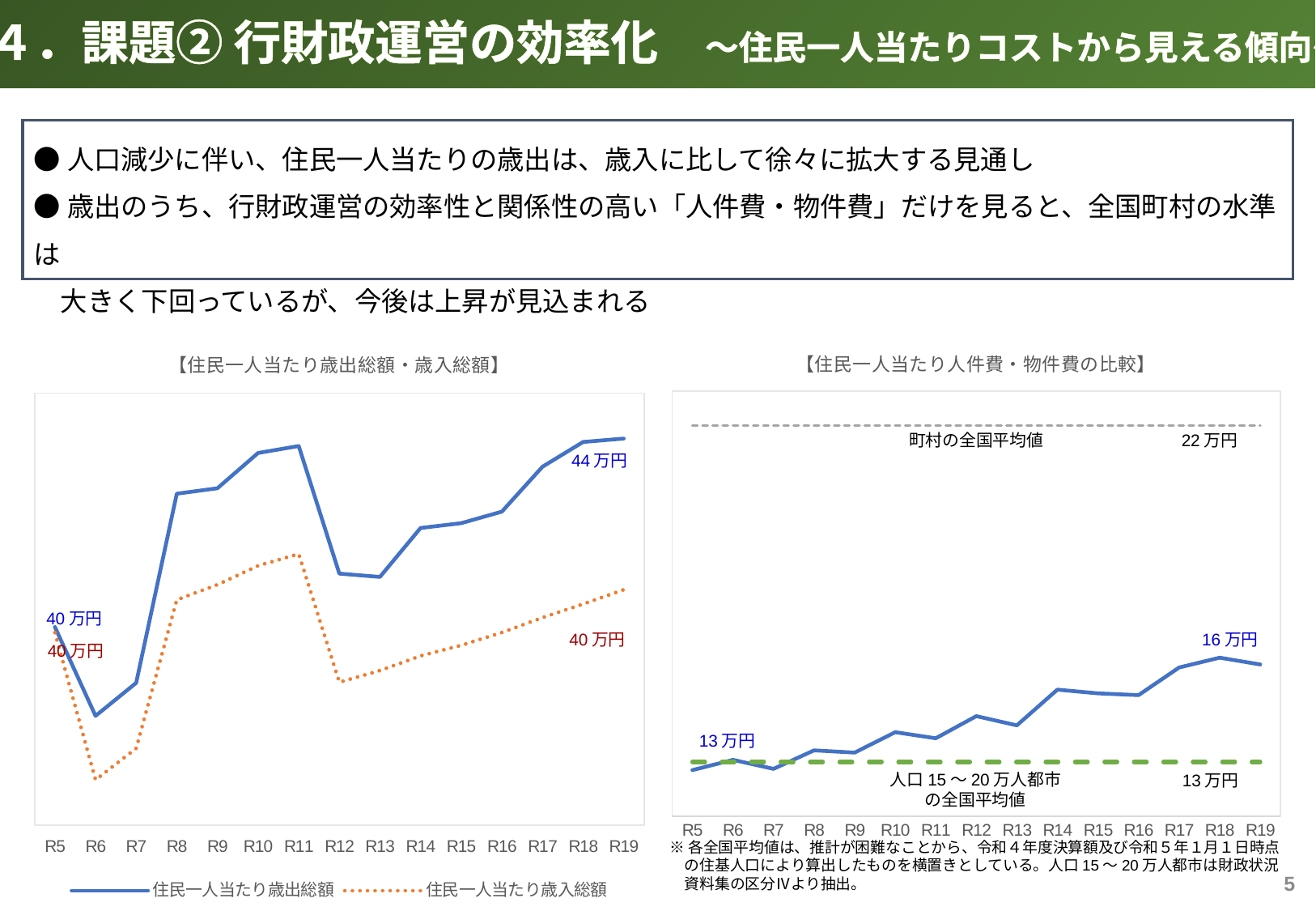

４．課題② 行財政運営の効率化　～住民一人当たりコストから見える傾向～

●人口減少に伴い、住民一人当たりの歳出は、歳入に比して徐々に拡大する見通し
●歳出のうち、行財政運営の効率性と関係性の高い「人件費・物件費」だけを見ると、全国町村の水準は
　大きく下回っているが、今後は上昇が見込まれる

### Chart: 【住民一人当たり歳出総額・歳入総額】

| Category | 住民一人当たり歳出総額 | 住民一人当たり歳入総額 |
|---|---|---|
| R5 | 395.8415519922029 | 394.5420369897663 |
| R6 | 375.27408444133425 | 360.4618614415676 |
| R7 | 382.91087298051445 | 367.7632658803667 |
| R8 | 426.7044783173816 | 402.15053763440864 |
| R9 | 427.9725609756098 | 405.6545350609756 |
| R10 | 436.13752040718333 | 410.0403341976376 |
| R11 | 437.74352024394375 | 412.76832603276785 |
| R12 | 408.2070799482788 | 383.07838688428603 |
| R13 | 407.44843203859597 | 385.7628119923202 |
| R14 | 418.77157688200083 | 389.1662320244393 |
| R15 | 419.885210155643 | 391.6138249078924 |
| R16 | 422.5515985431 | 394.57709429380816 |
| R17 | 432.95126745462437 | 398.02925484389755 |
| R18 | 438.6842308782965 | 401.1755304065376 |
| R19 | 439.46573630493646 | 404.4990626952718 |

### Chart: 【住民一人当たり人件費・物件費の比較】

| Category |  |  |  |
|---|---|---|---|
| R5 | 131.87756712227045 | 134.0 | 221.0 |
| R6 | 134.5463027758339 | 134.0 | 221.0 |
| R7 | 132.2015616573264 | 134.0 | 221.0 |
| R8 | 136.99633699633702 | 134.0 | 221.0 |
| R9 | 136.4091082317073 | 134.0 | 221.0 |
| R10 | 141.69787765293384 | 134.0 | 221.0 |
| R11 | 140.12245589409744 | 134.0 | 221.0 |
| R12 | 145.84400692868817 | 134.0 | 221.0 |
| R13 | 143.45493034017622 | 134.0 | 221.0 |
| R14 | 152.69602364453715 | 134.0 | 221.0 |
| R15 | 151.73312614351235 | 134.0 | 221.0 |
| R16 | 151.27984621610685 | 134.0 | 221.0 |
| R17 | 158.42544609807777 | 134.0 | 221.0 |
| R18 | 160.96517233378876 | 134.0 | 221.0 |
| R19 | 159.21162257862946 | 134.0 | 221.0 |
22万円
町村の全国平均値
44万円
40万円
40万円
16万円
40万円
13万円
人口15～20万人都市
の全国平均値
13万円
※各全国平均値は、推計が困難なことから、令和４年度決算額及び令和５年１月１日時点
　の住基人口により算出したものを横置きとしている。人口15～20万人都市は財政状況
　資料集の区分Ⅳより抽出。
5